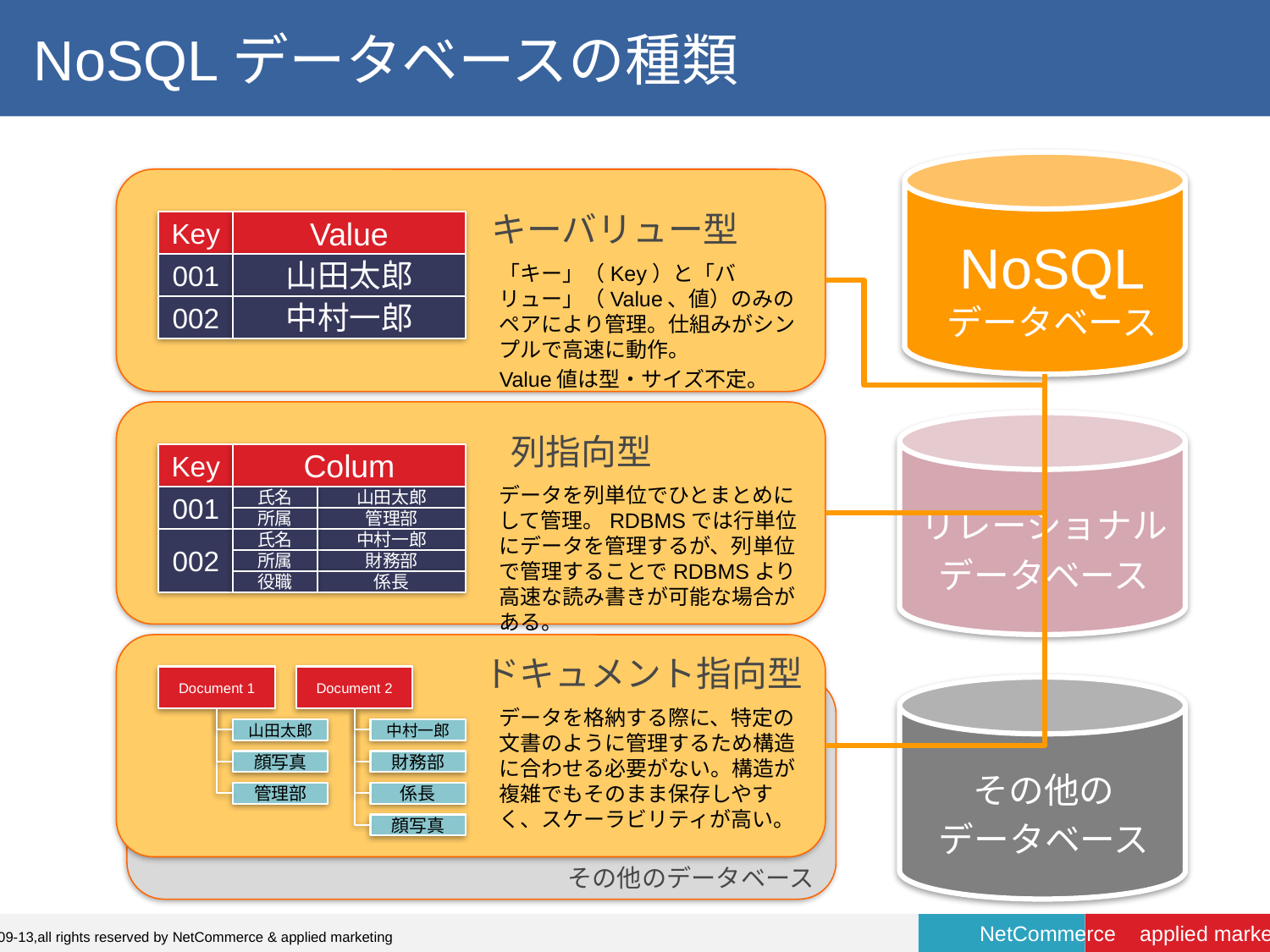

# NoSQLデータベースの種類

キーバリュー型
Key
Value
001
山田太郎
「キー」（Key）と「バリュー」（Value、値）のみのペアにより管理。仕組みがシンプルで高速に動作。
Value値は型・サイズ不定。
002
中村一郎
NoSQL
データベース

列指向型
Key
Colum
データを列単位でひとまとめにして管理。RDBMSでは行単位にデータを管理するが、列単位で管理することでRDBMSより高速な読み書きが可能な場合がある。
001
氏名
山田太郎
所属
管理部
002
氏名
中村一郎
所属
財務部
役職
係長

ドキュメント指向型
Document 1
Document 2

データを格納する際に、特定の文書のように管理するため構造に合わせる必要がない。構造が複雑でもそのまま保存しやすく、スケーラビリティが高い。
山田太郎
中村一郎
顔写真
財務部
管理部
係長
顔写真
その他のデータベース

リレーショナル
データベース

その他の
データベース